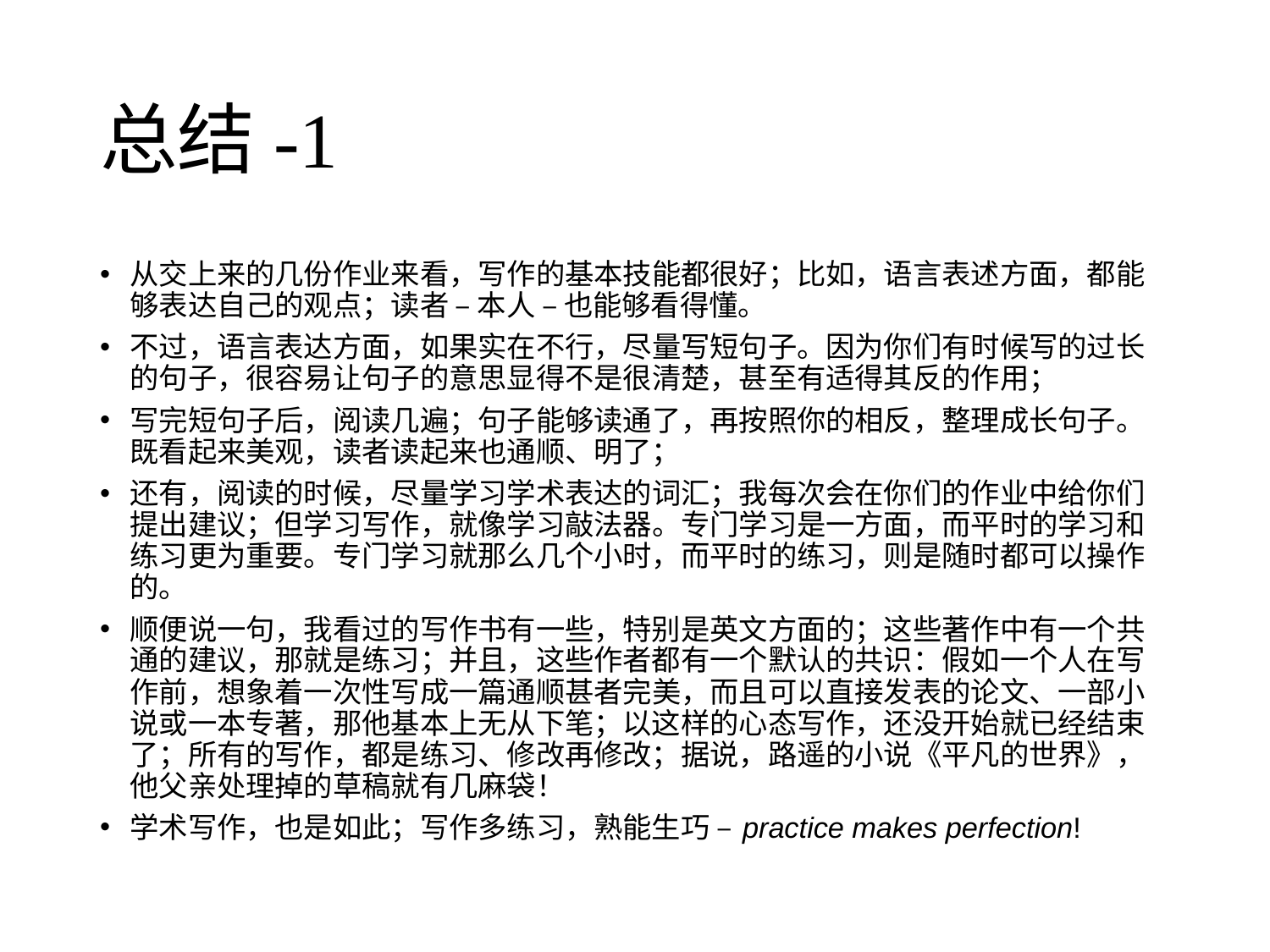

# 总结-1
从交上来的几份作业来看，写作的基本技能都很好；比如，语言表述方面，都能够表达自己的观点；读者 – 本人 – 也能够看得懂。
不过，语言表达方面，如果实在不行，尽量写短句子。因为你们有时候写的过长的句子，很容易让句子的意思显得不是很清楚，甚至有适得其反的作用；
写完短句子后，阅读几遍；句子能够读通了，再按照你的相反，整理成长句子。既看起来美观，读者读起来也通顺、明了；
还有，阅读的时候，尽量学习学术表达的词汇；我每次会在你们的作业中给你们提出建议；但学习写作，就像学习敲法器。专门学习是一方面，而平时的学习和练习更为重要。专门学习就那么几个小时，而平时的练习，则是随时都可以操作的。
顺便说一句，我看过的写作书有一些，特别是英文方面的；这些著作中有一个共通的建议，那就是练习；并且，这些作者都有一个默认的共识：假如一个人在写作前，想象着一次性写成一篇通顺甚者完美，而且可以直接发表的论文、一部小说或一本专著，那他基本上无从下笔；以这样的心态写作，还没开始就已经结束了；所有的写作，都是练习、修改再修改；据说，路遥的小说《平凡的世界》，他父亲处理掉的草稿就有几麻袋！
学术写作，也是如此；写作多练习，熟能生巧 – practice makes perfection!